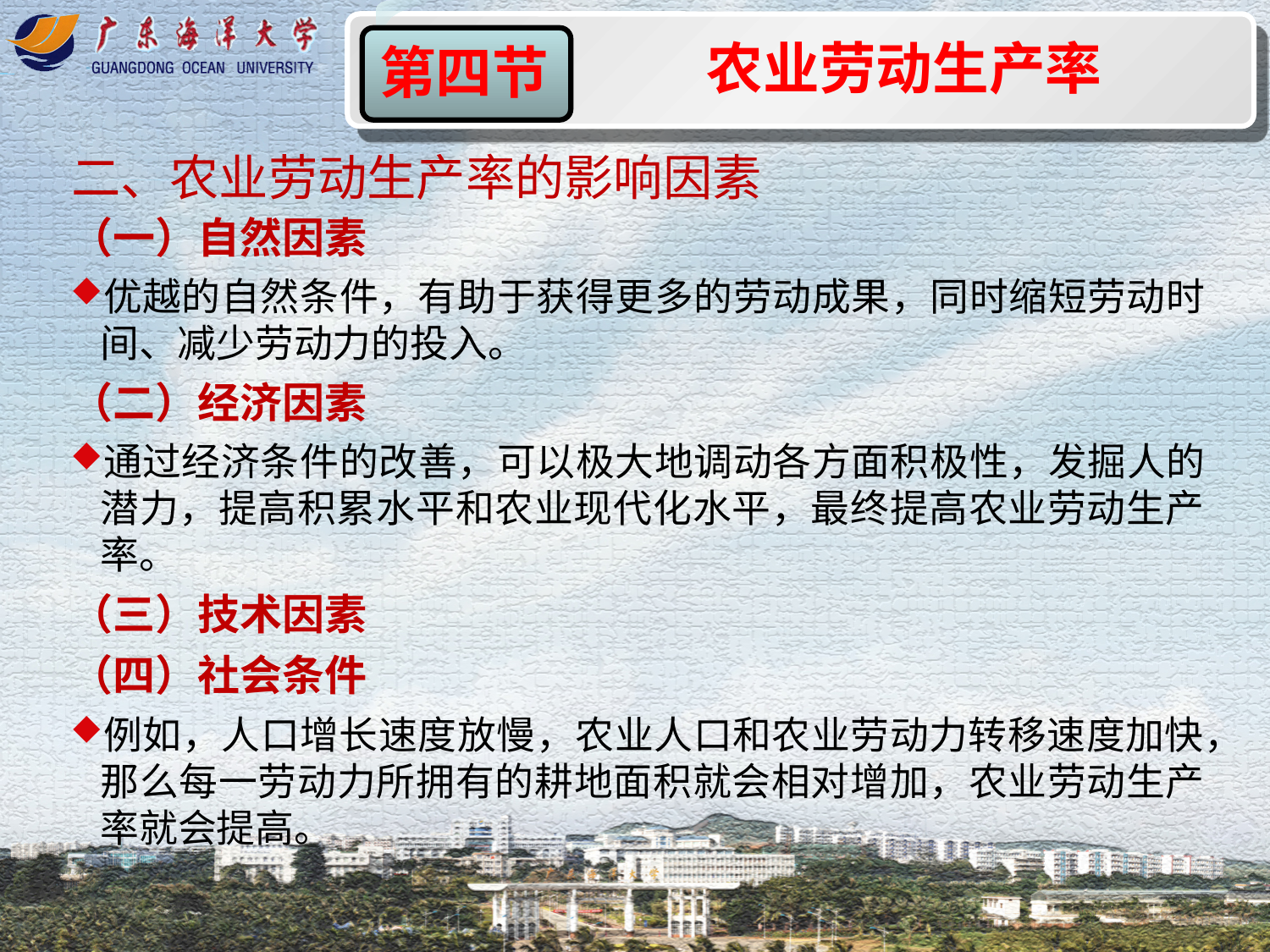

农业劳动生产率

第四节
二、农业劳动生产率的影响因素
（一）自然因素
优越的自然条件，有助于获得更多的劳动成果，同时缩短劳动时间、减少劳动力的投入。
（二）经济因素
通过经济条件的改善，可以极大地调动各方面积极性，发掘人的潜力，提高积累水平和农业现代化水平，最终提高农业劳动生产率。
（三）技术因素
（四）社会条件
例如，人口增长速度放慢，农业人口和农业劳动力转移速度加快，那么每一劳动力所拥有的耕地面积就会相对增加，农业劳动生产率就会提高。